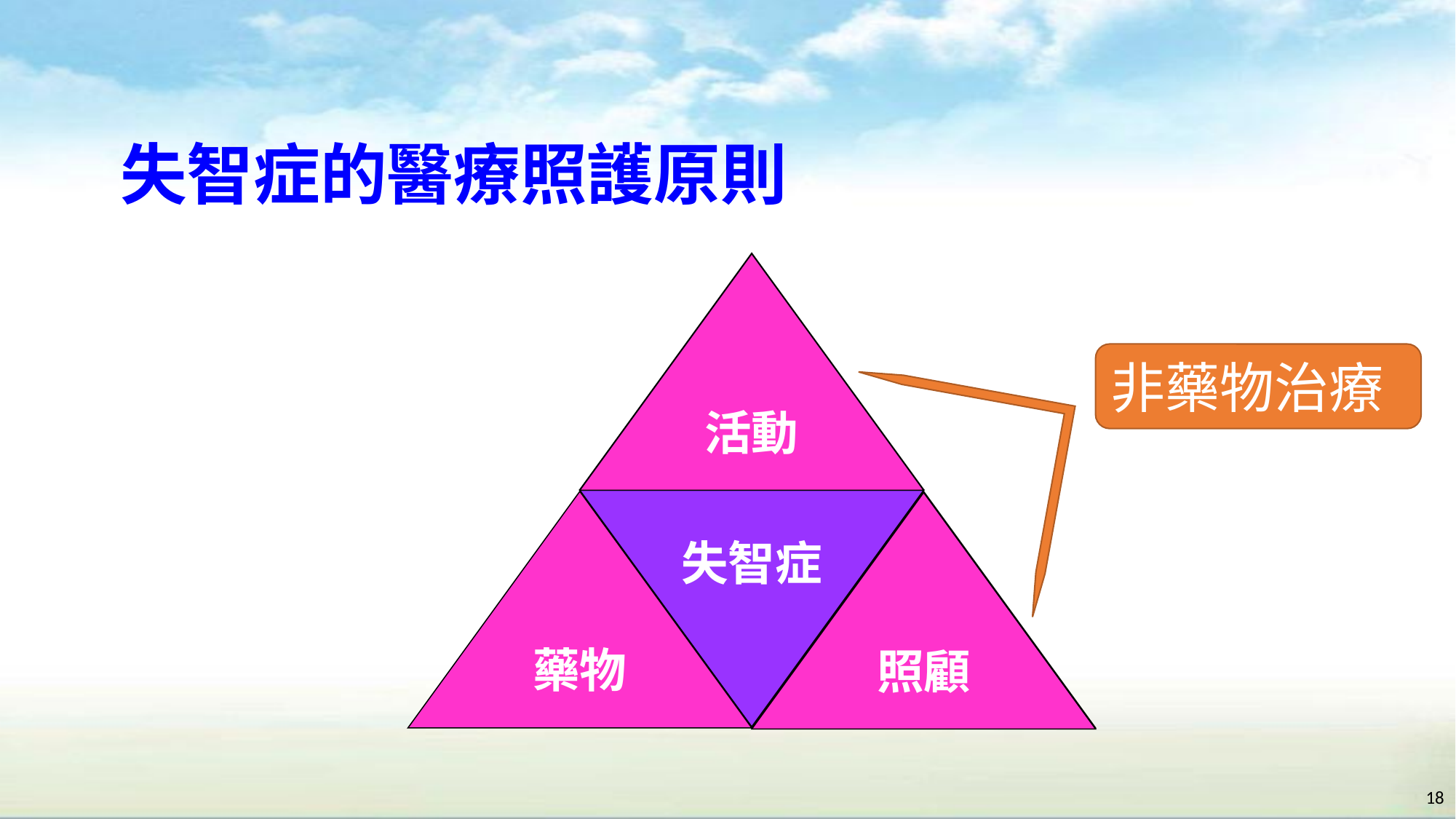

# 失智症的醫療照護原則
活動

藥物
照顧
失智症
活動
非藥物治療

照顧
18